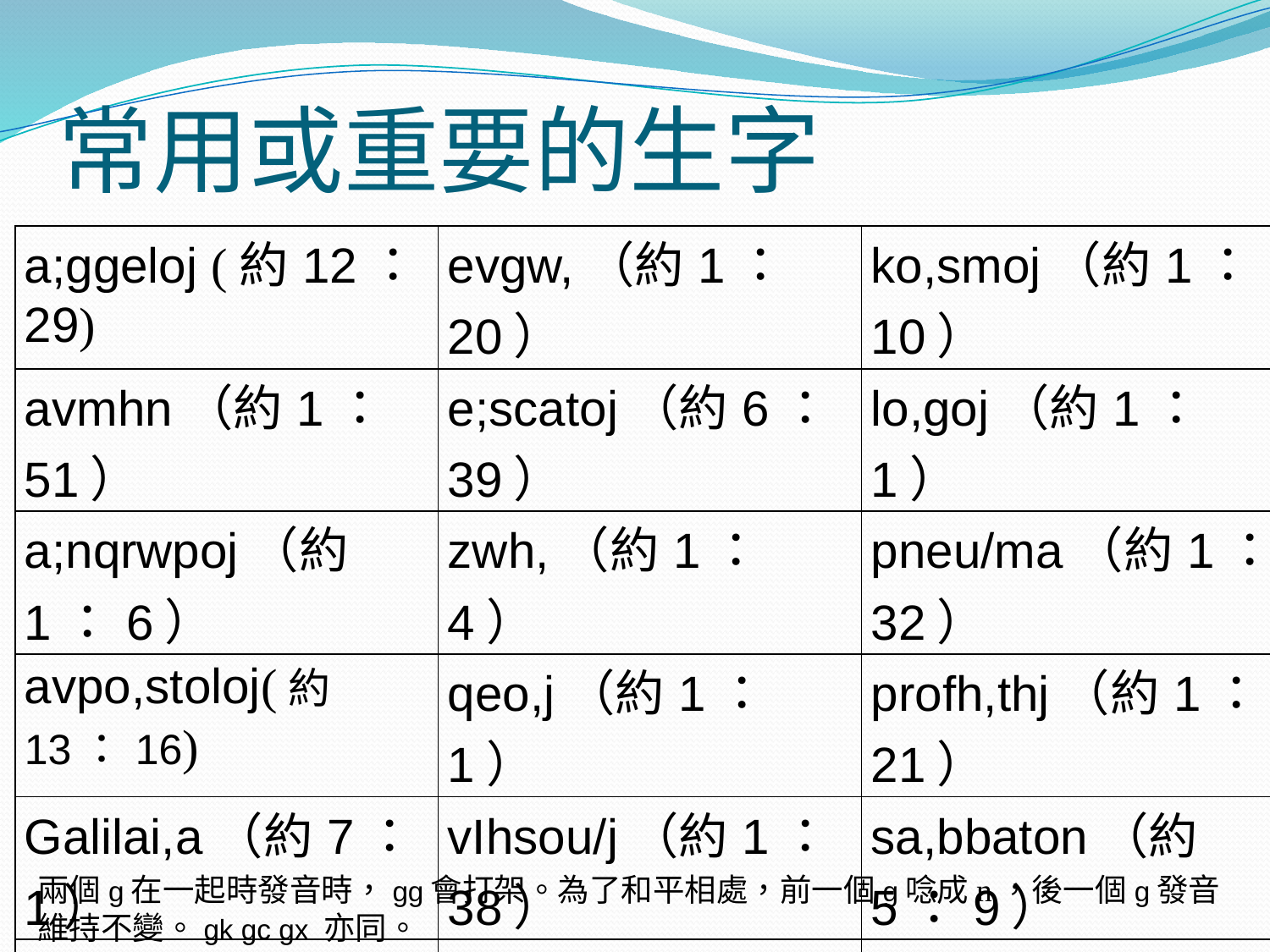

# 常用或重要的生字
| a;ggeloj (約12：29) | evgw,（約1：20） | ko,smoj（約1：10） |
| --- | --- | --- |
| avmhn（約1：51） | e;scatoj（約6：39） | lo,goj（約1：1） |
| a;nqrwpoj（約1：6） | zwh,（約1：4） | pneu/ma（約1：32） |
| avpo,stoloj(約13：16) | qeo,j（約1：1） | profh,thj（約1：21） |
| Galilai,a（約7：1） | vIhsou/j（約1：38） | sa,bbaton（約5：9） |
| grafh,（約2：22） | kai, （約1：1） | fwnh, （約1：23） |
| do,xa（約8：54） | kardi,a（約12：40） | Cristo,j（約1：20） |

兩個g在一起時發音時，gg會打架。為了和平相處，前一個g唸成n，後一個g發音維持不變。gk gc gx 亦同。